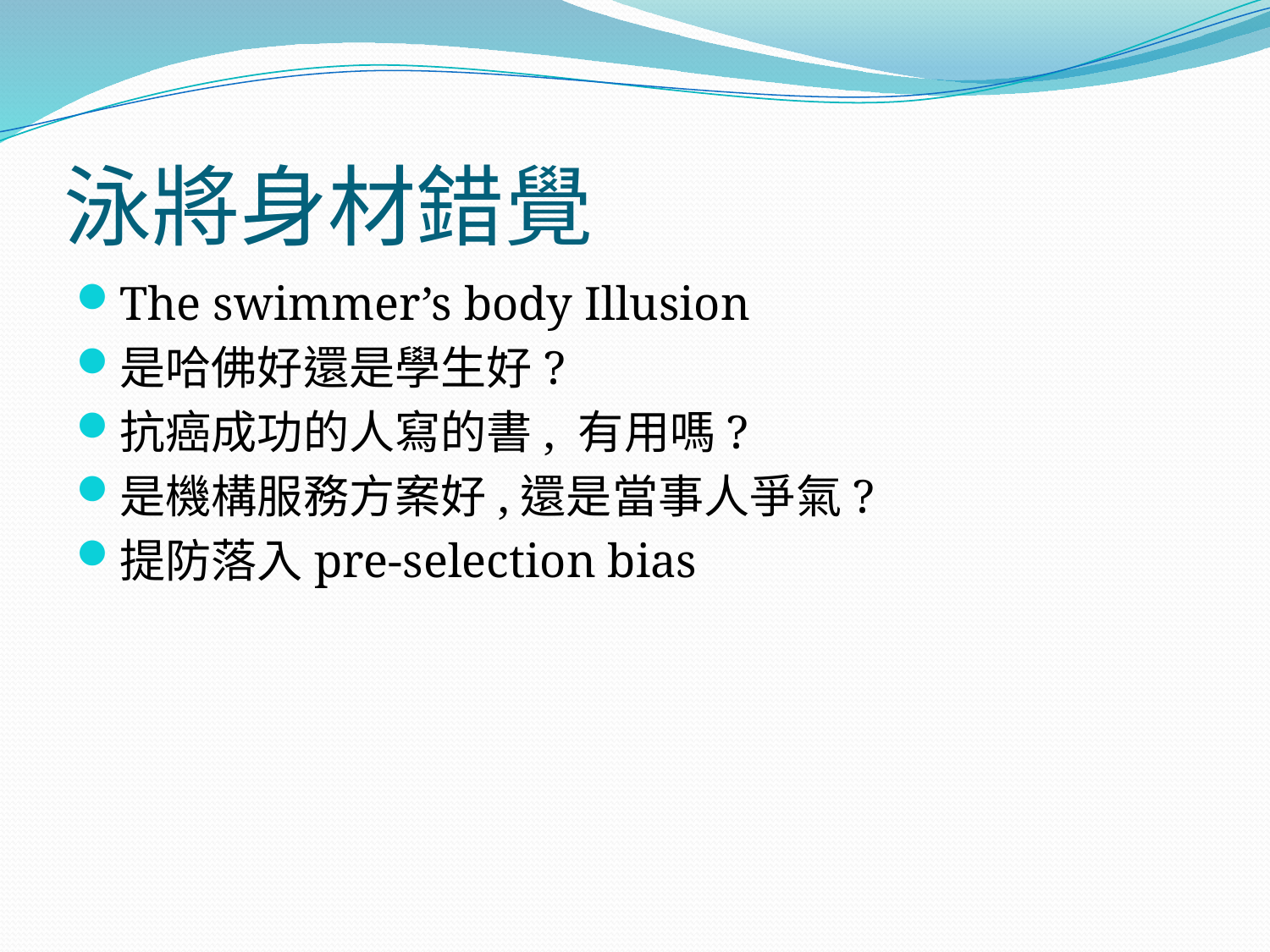

# 泳將身材錯覺
The swimmer’s body Illusion
是哈佛好還是學生好?
抗癌成功的人寫的書, 有用嗎?
是機構服務方案好,還是當事人爭氣?
提防落入pre-selection bias